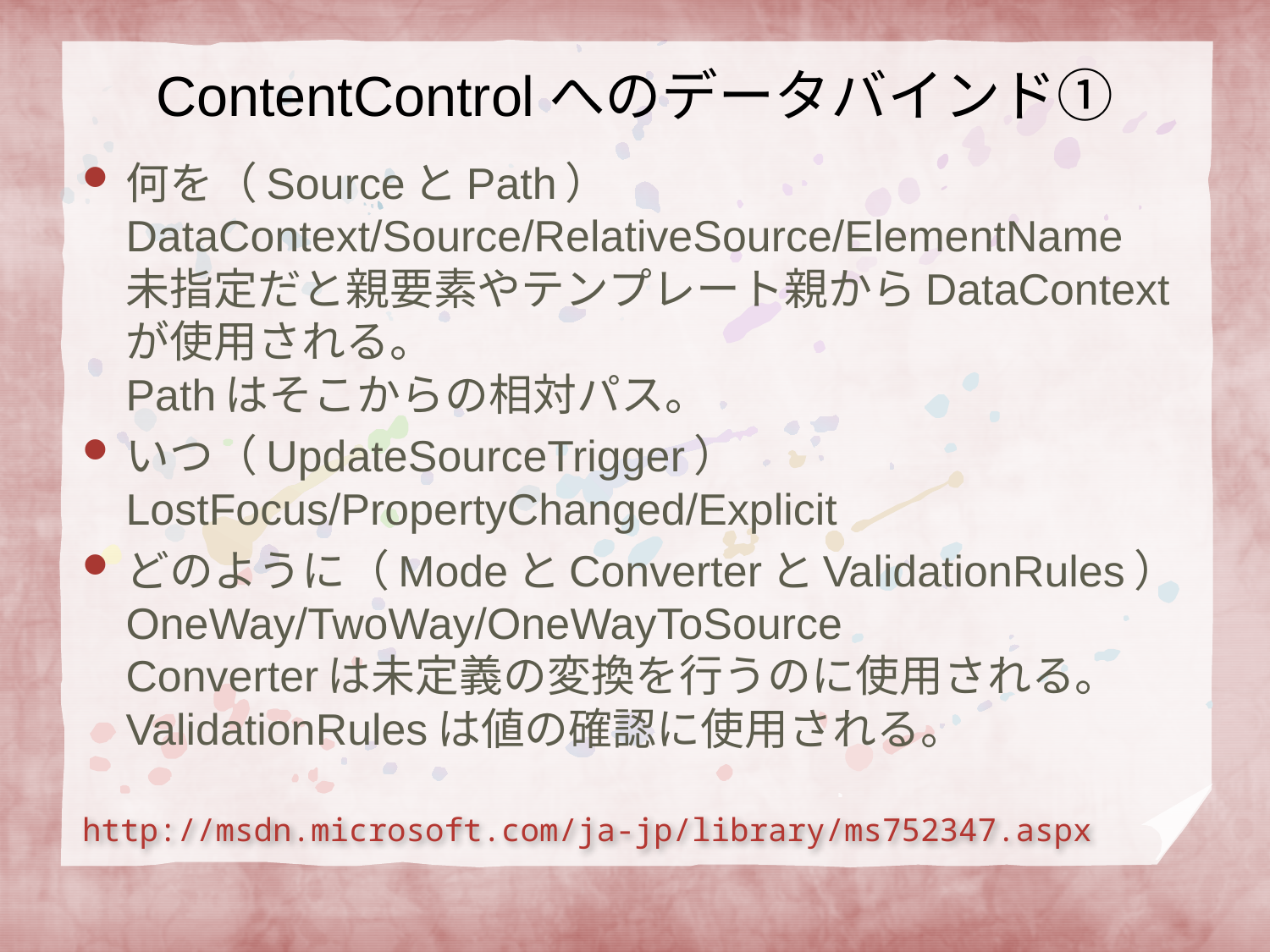

# ContentControlへのデータバインド①
何を（SourceとPath）
DataContext/Source/RelativeSource/ElementName
未指定だと親要素やテンプレート親からDataContextが使用される。
Pathはそこからの相対パス。
いつ（UpdateSourceTrigger）
LostFocus/PropertyChanged/Explicit
どのように（ModeとConverterとValidationRules）
OneWay/TwoWay/OneWayToSource
Converterは未定義の変換を行うのに使用される。
ValidationRulesは値の確認に使用される。
http://msdn.microsoft.com/ja-jp/library/ms752347.aspx